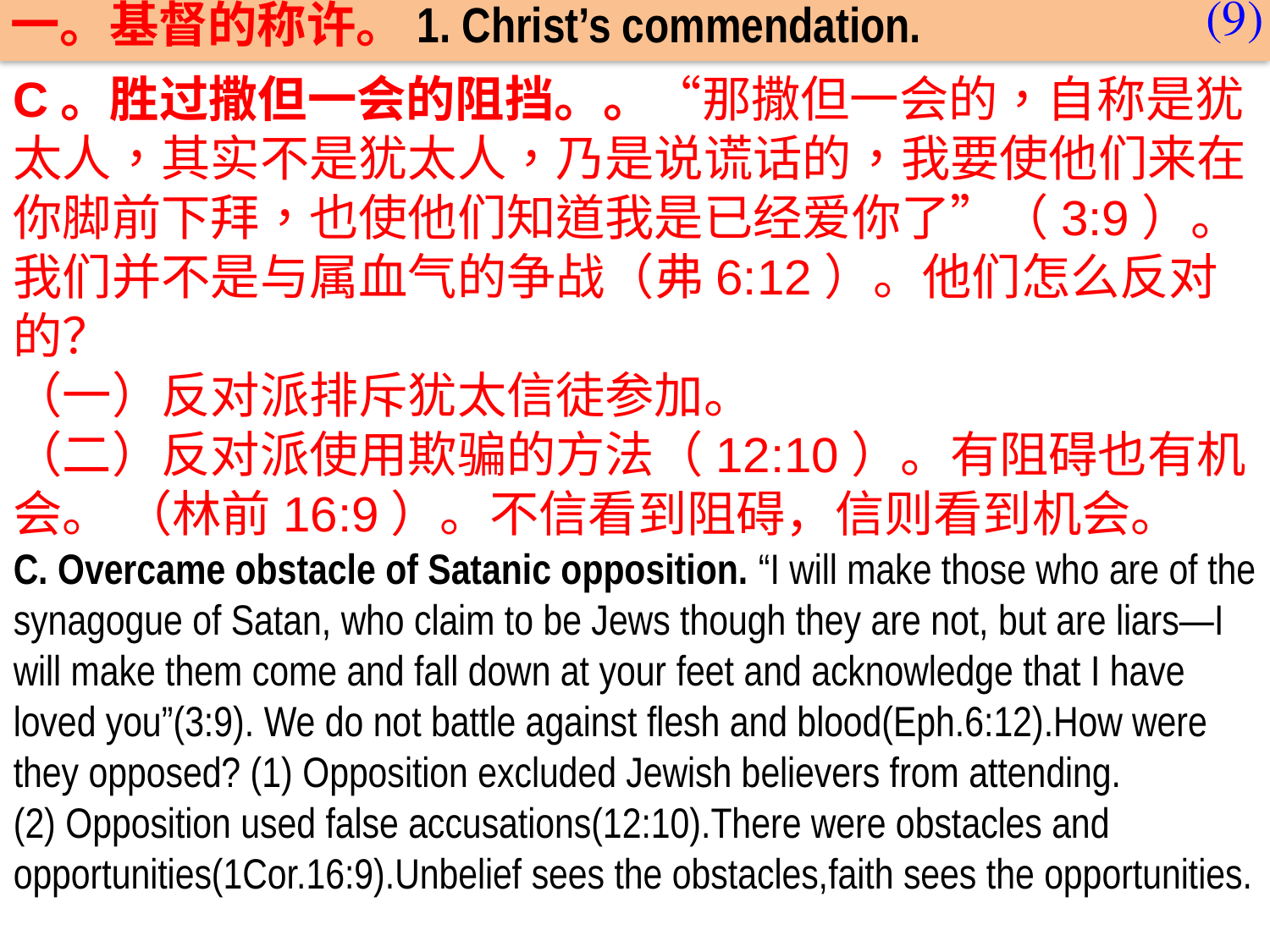

(9)
一。基督的称许。1. Christ’s commendation.

C。胜过撒但一会的阻挡。。“那撒但一会的，自称是犹太人，其实不是犹太人，乃是说谎话的，我要使他们来在你脚前下拜，也使他们知道我是已经爱你了”（3:9）。我们并不是与属血气的争战（弗6:12）。他们怎么反对的？
（一）反对派排斥犹太信徒参加。
（二）反对派使用欺骗的方法（12:10）。有阻碍也有机会。 （林前16:9）。不信看到阻碍，信则看到机会。
C. Overcame obstacle of Satanic opposition. “I will make those who are of the synagogue of Satan, who claim to be Jews though they are not, but are liars—I will make them come and fall down at your feet and acknowledge that I have loved you”(3:9). We do not battle against flesh and blood(Eph.6:12).How were they opposed? (1) Opposition excluded Jewish believers from attending.
(2) Opposition used false accusations(12:10).There were obstacles and opportunities(1Cor.16:9).Unbelief sees the obstacles,faith sees the opportunities.